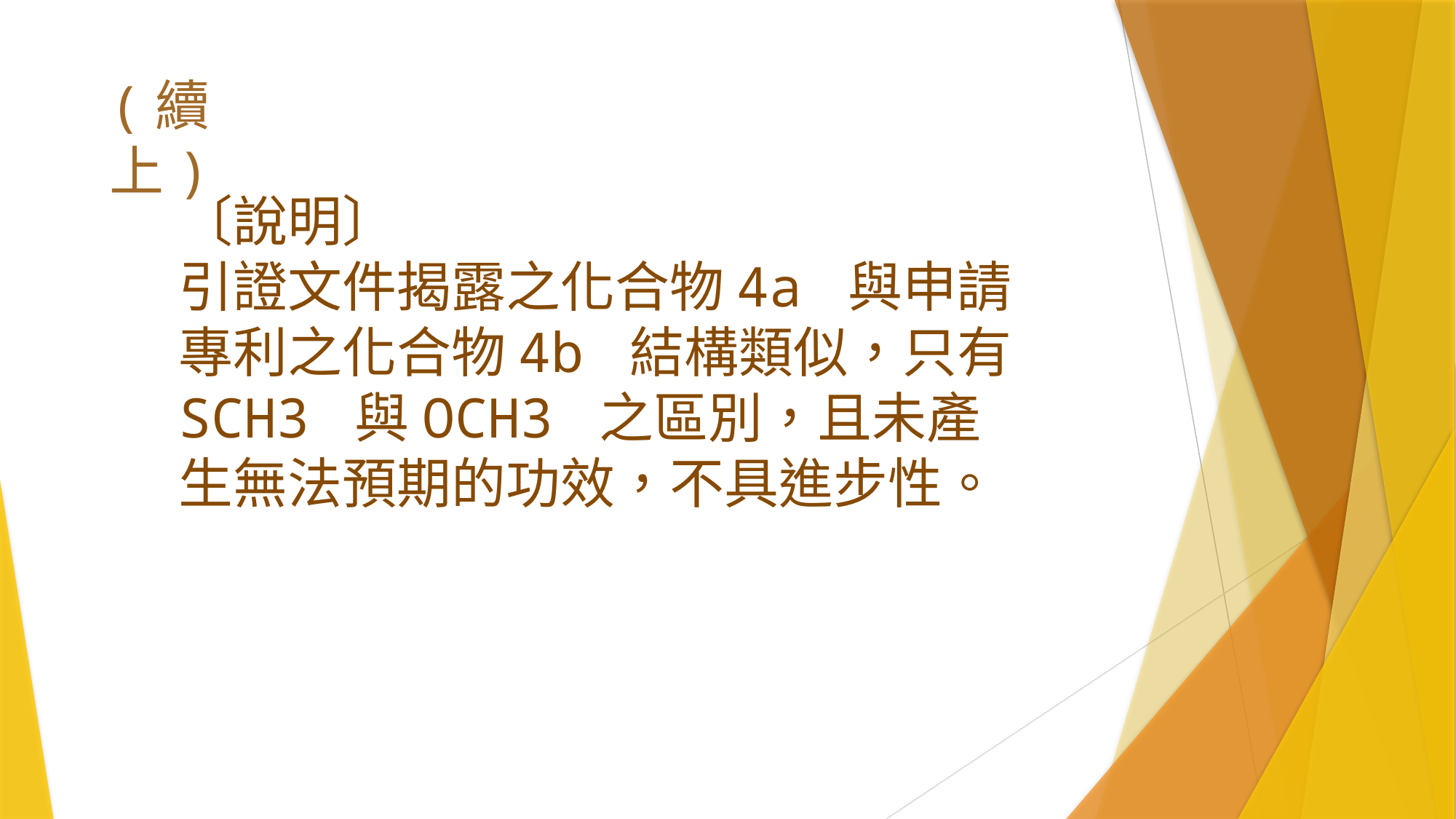

(續上)
# 〔說明〕 引證文件揭露之化合物4a 與申請專利之化合物4b 結構類似，只有 SCH3 與OCH3 之區別，且未產生無法預期的功效，不具進步性。